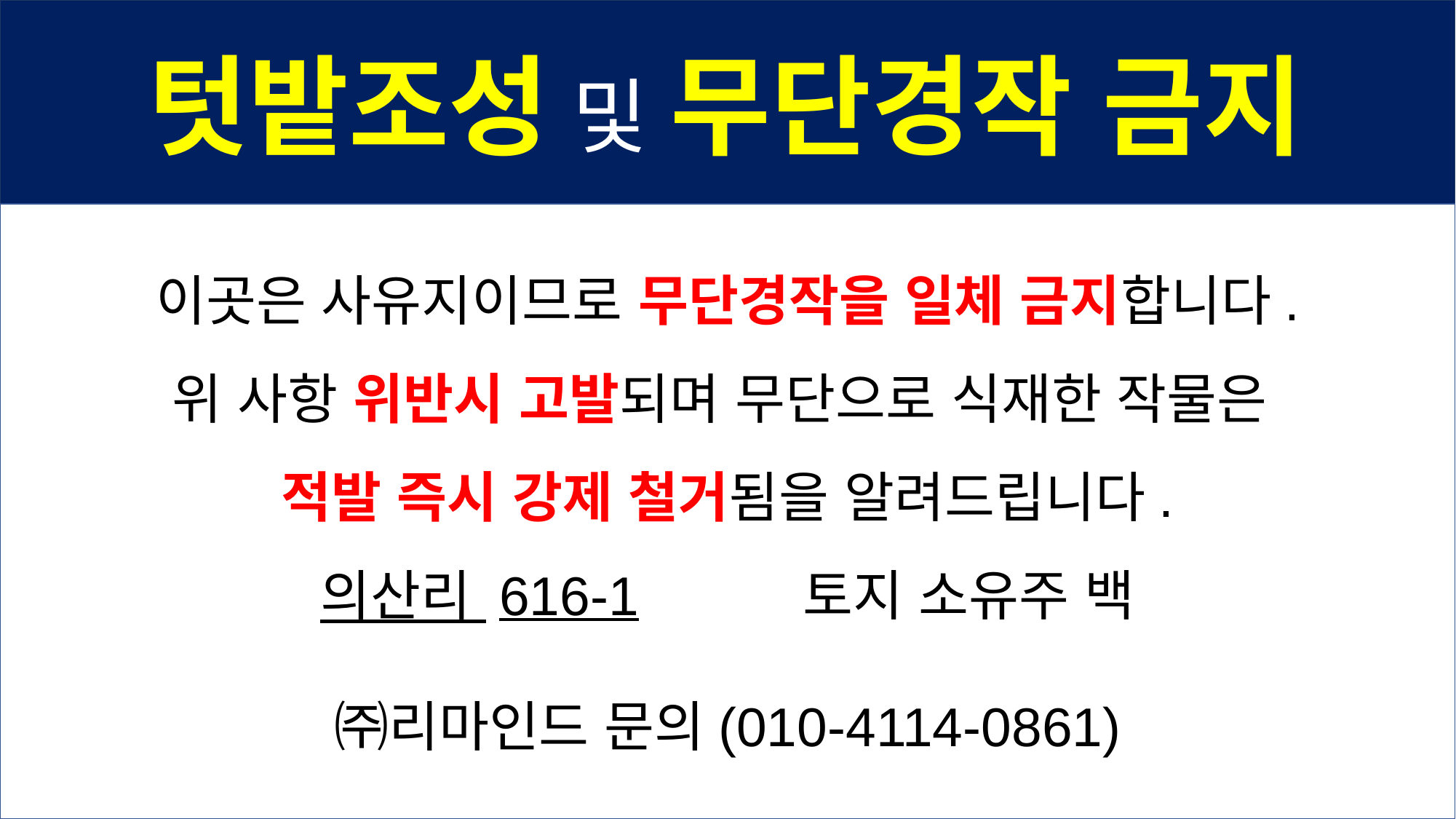

텃밭조성 및 무단경작 금지
이곳은 사유지이므로 무단경작을 일체 금지합니다.
위 사항 위반시 고발되며 무단으로 식재한 작물은
적발 즉시 강제 철거됨을 알려드립니다.
의산리 616-1          토지 소유주 백

㈜리마인드 문의(010-4114-0861)